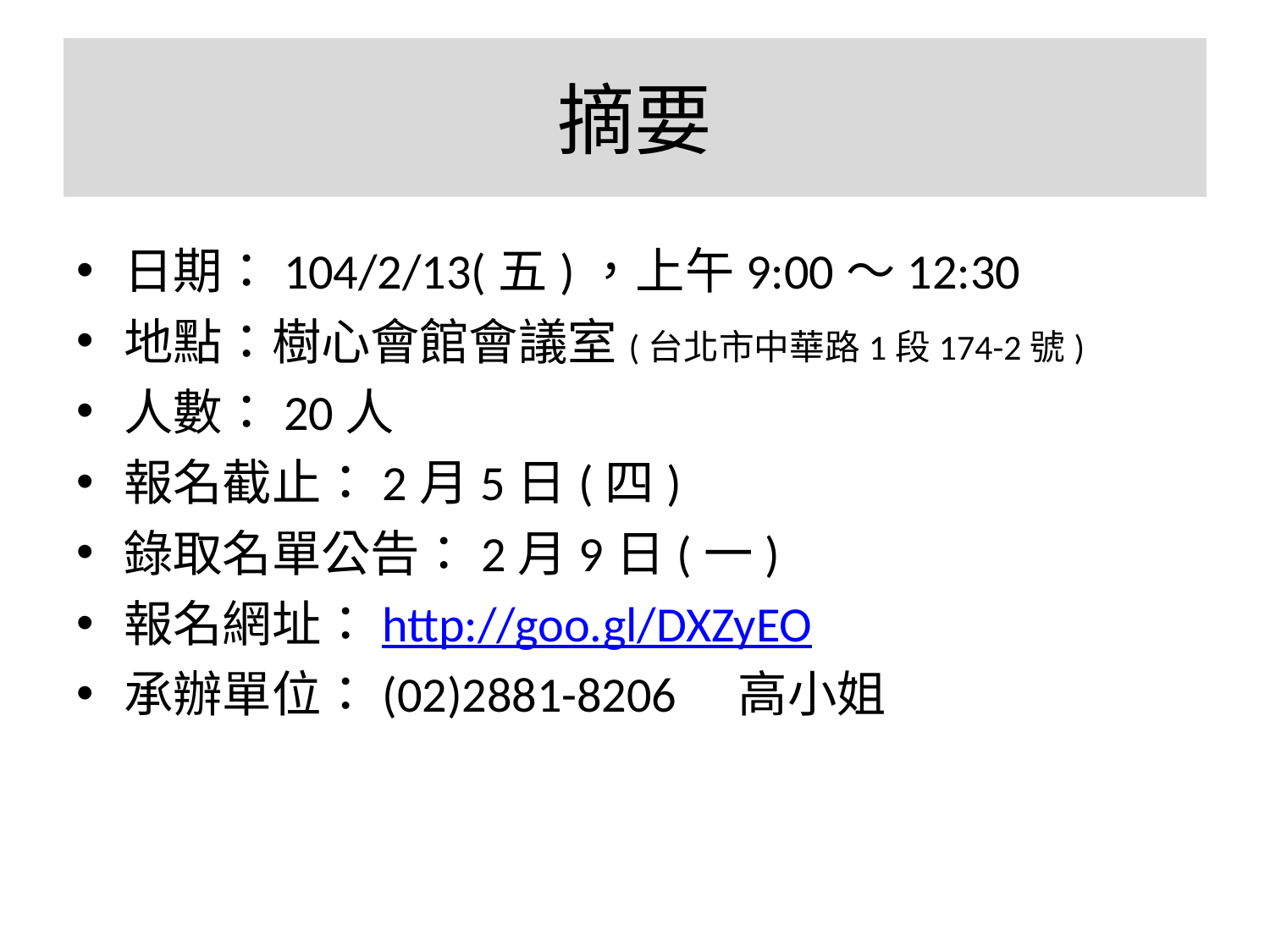

# 摘要
日期：104/2/13(五)，上午9:00～12:30
地點：樹心會館會議室(台北市中華路1段174-2號)
人數：20人
報名截止：2月5日(四)
錄取名單公告：2月9日(一)
報名網址：http://goo.gl/DXZyEO
承辦單位：(02)2881-8206　高小姐